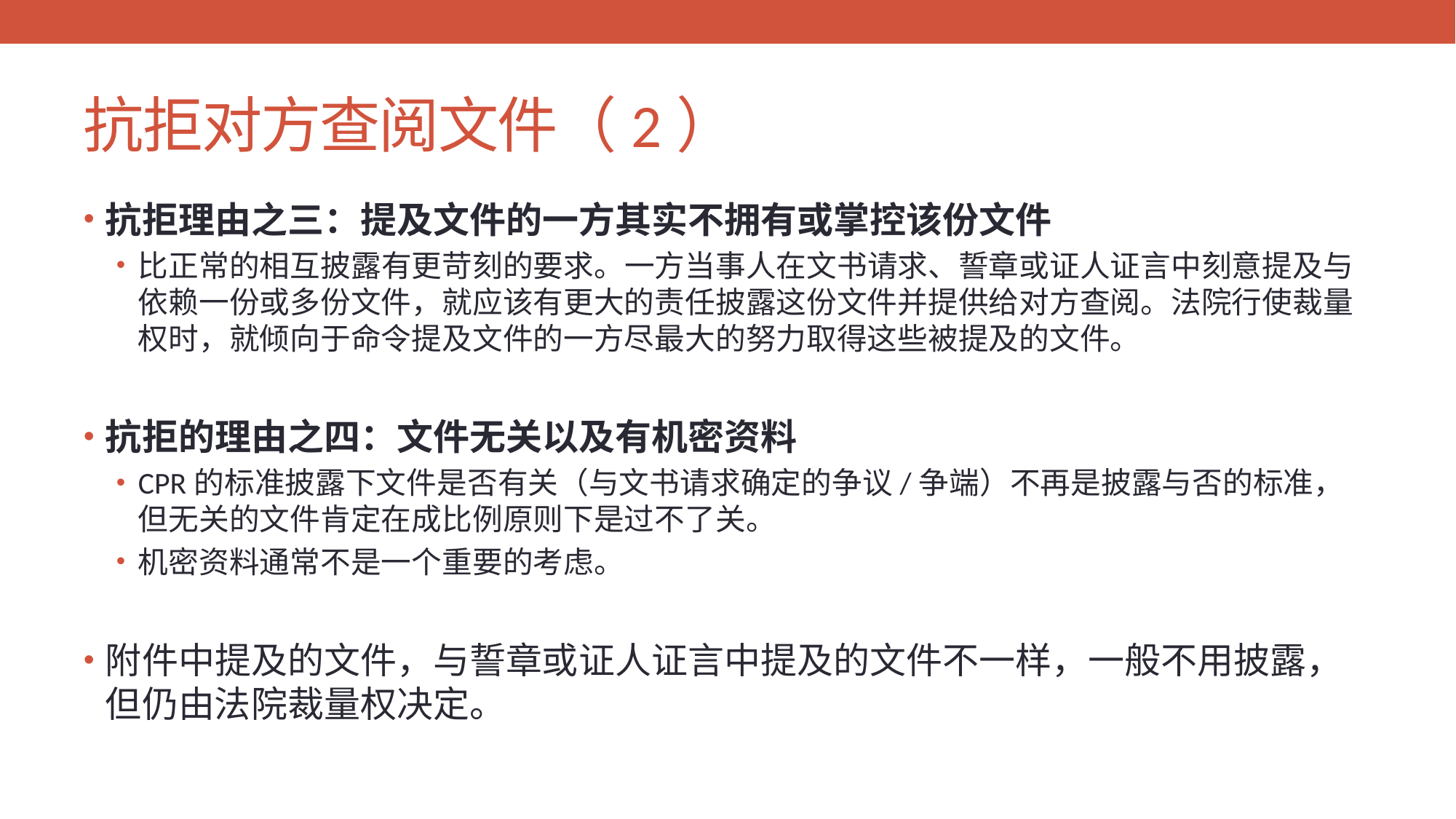

# 抗拒对方查阅文件（2）
抗拒理由之三：提及文件的一方其实不拥有或掌控该份文件
比正常的相互披露有更苛刻的要求。一方当事人在文书请求、誓章或证人证言中刻意提及与依赖一份或多份文件，就应该有更大的责任披露这份文件并提供给对方查阅。法院行使裁量权时，就倾向于命令提及文件的一方尽最大的努力取得这些被提及的文件。

抗拒的理由之四：文件无关以及有机密资料
CPR的标准披露下文件是否有关（与文书请求确定的争议/争端）不再是披露与否的标准，但无关的文件肯定在成比例原则下是过不了关。
机密资料通常不是一个重要的考虑。

附件中提及的文件，与誓章或证人证言中提及的文件不一样，一般不用披露，但仍由法院裁量权决定。